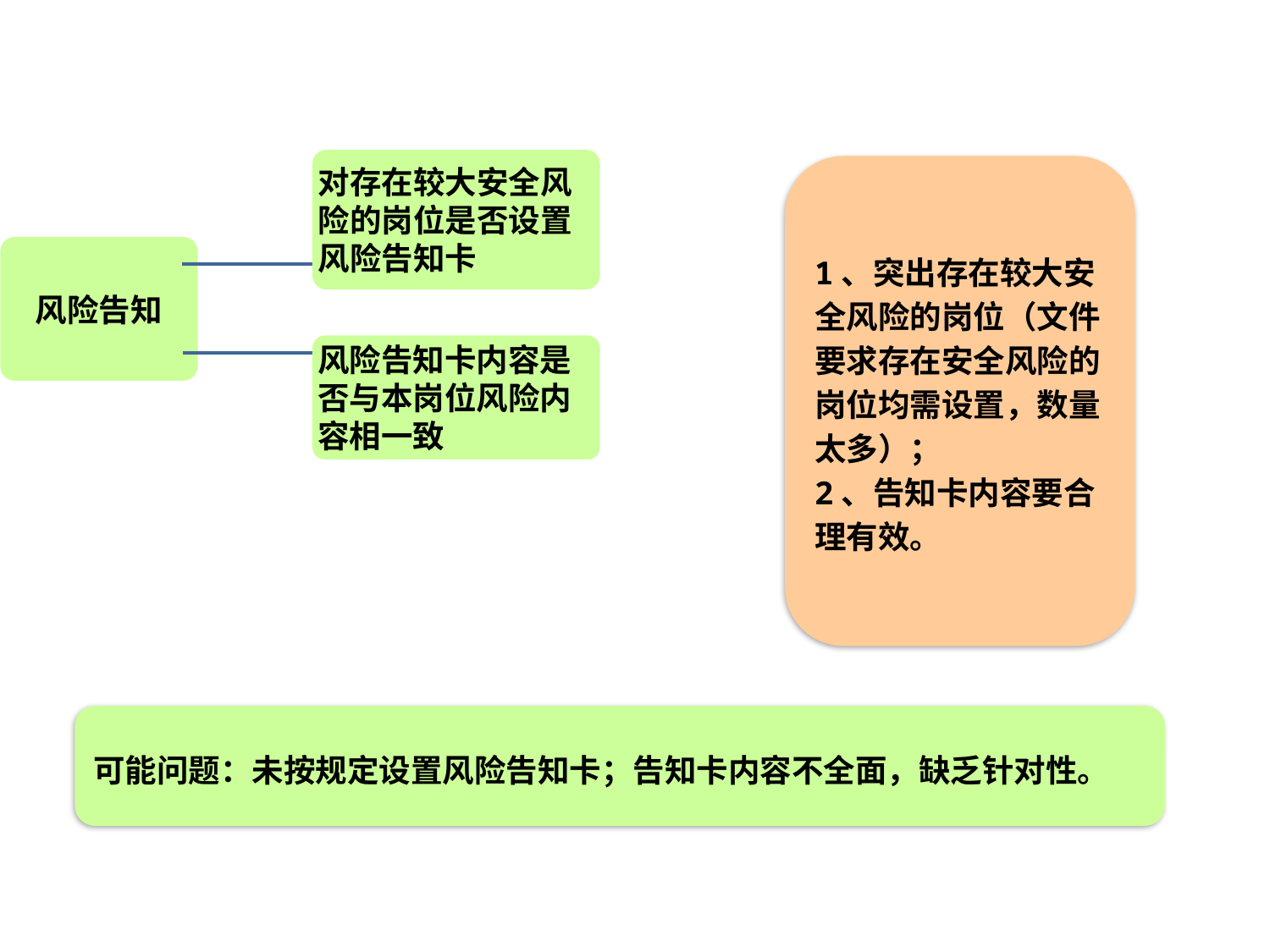

风险告知
对存在较大安全风险的岗位是否设置风险告知卡
风险告知卡内容是否与本岗位风险内容相一致
1、突出存在较大安全风险的岗位（文件要求存在安全风险的岗位均需设置，数量太多）；
2、告知卡内容要合理有效。

可能问题：未按规定设置风险告知卡；告知卡内容不全面，缺乏针对性。
2017年11月 莱芜